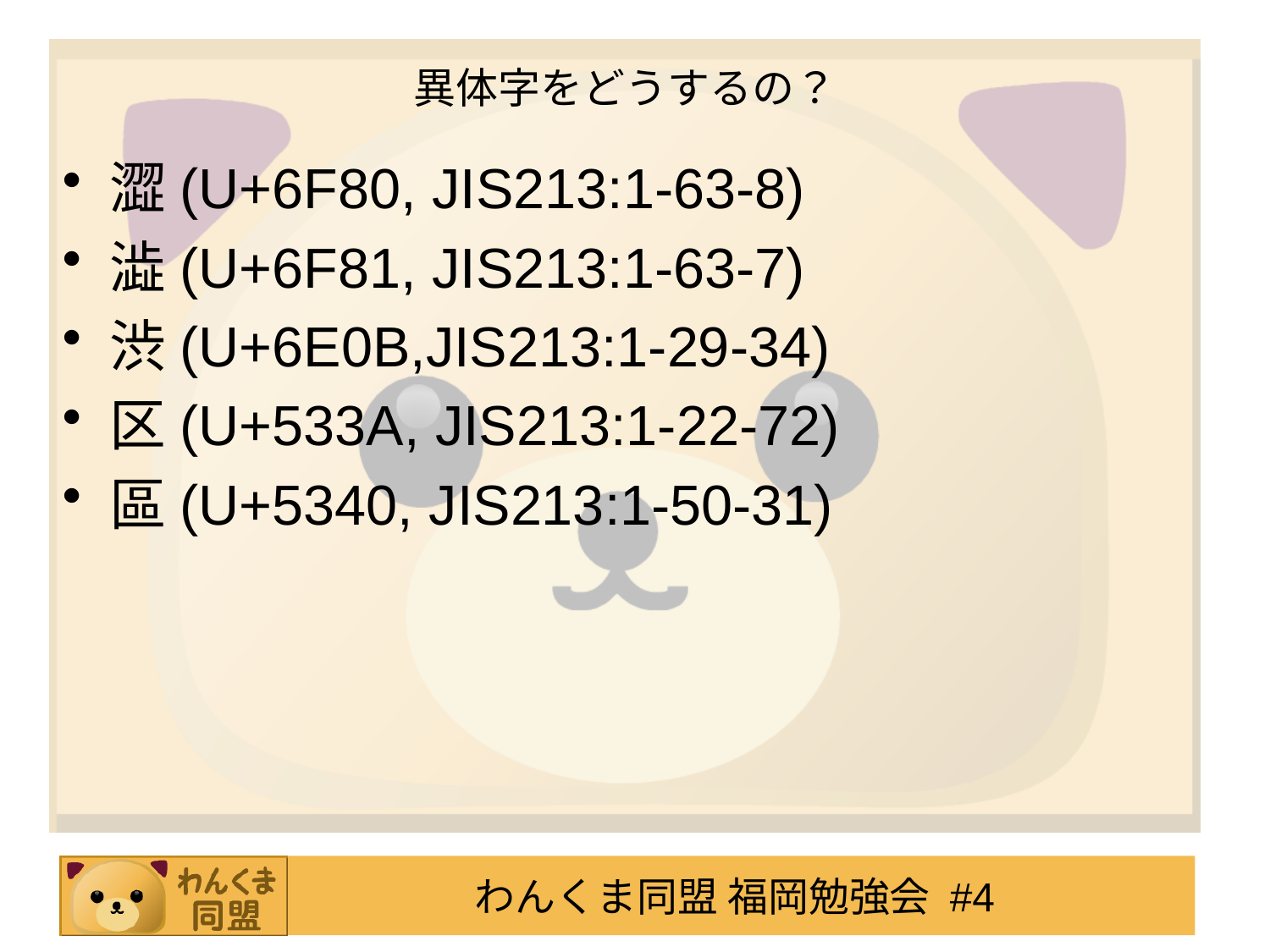

# 異体字をどうするの？
澀(U+6F80, JIS213:1-63-8)
澁(U+6F81, JIS213:1-63-7)
渋(U+6E0B,JIS213:1-29-34)
区(U+533A, JIS213:1-22-72)
區(U+5340, JIS213:1-50-31)